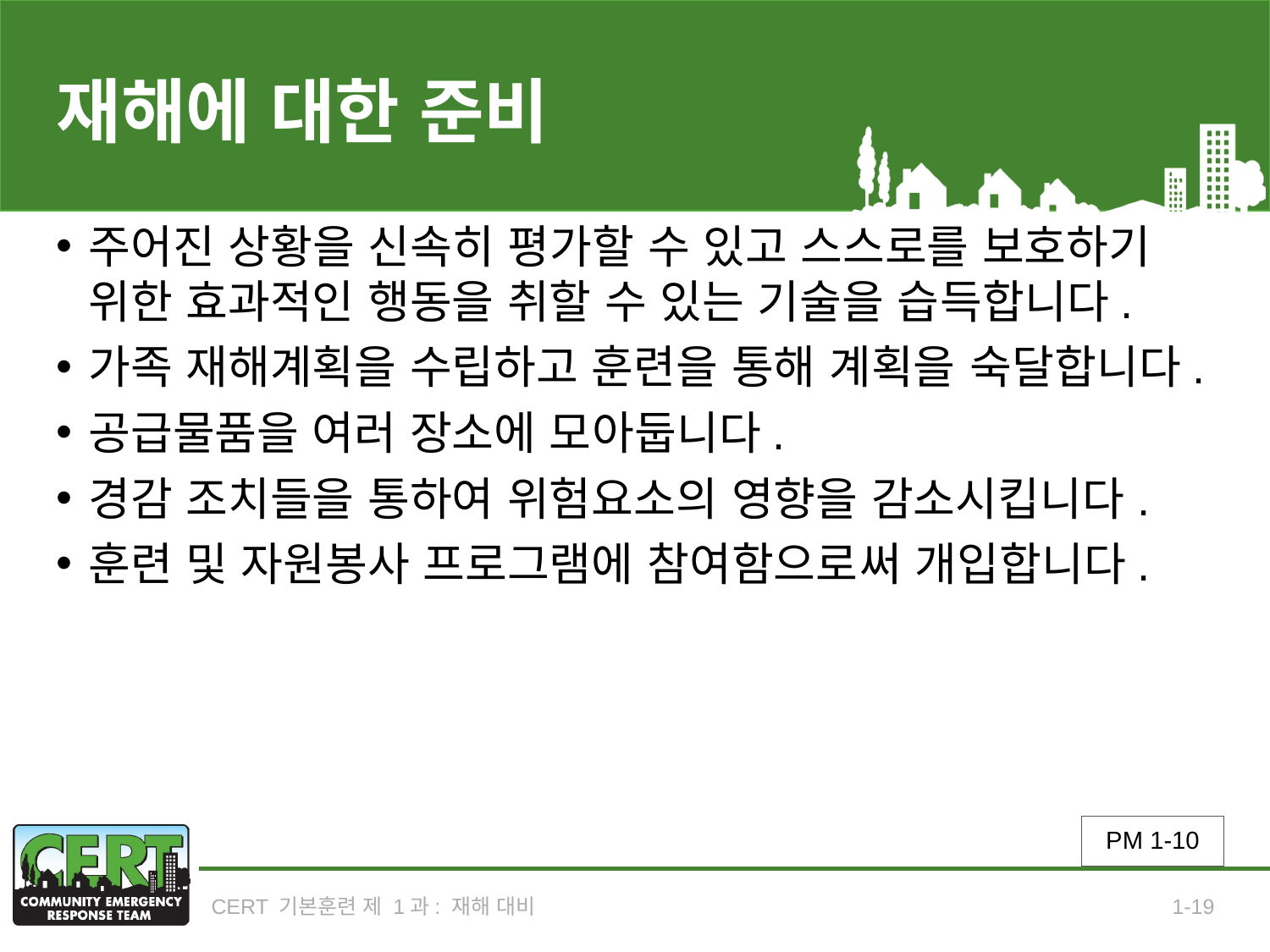

# 재해에 대한 준비
주어진 상황을 신속히 평가할 수 있고 스스로를 보호하기 위한 효과적인 행동을 취할 수 있는 기술을 습득합니다.
가족 재해계획을 수립하고 훈련을 통해 계획을 숙달합니다.
공급물품을 여러 장소에 모아둡니다.
경감 조치들을 통하여 위험요소의 영향을 감소시킵니다.
훈련 및 자원봉사 프로그램에 참여함으로써 개입합니다.
PM 1-10
CERT 기본훈련 제 1과: 재해 대비
1-19